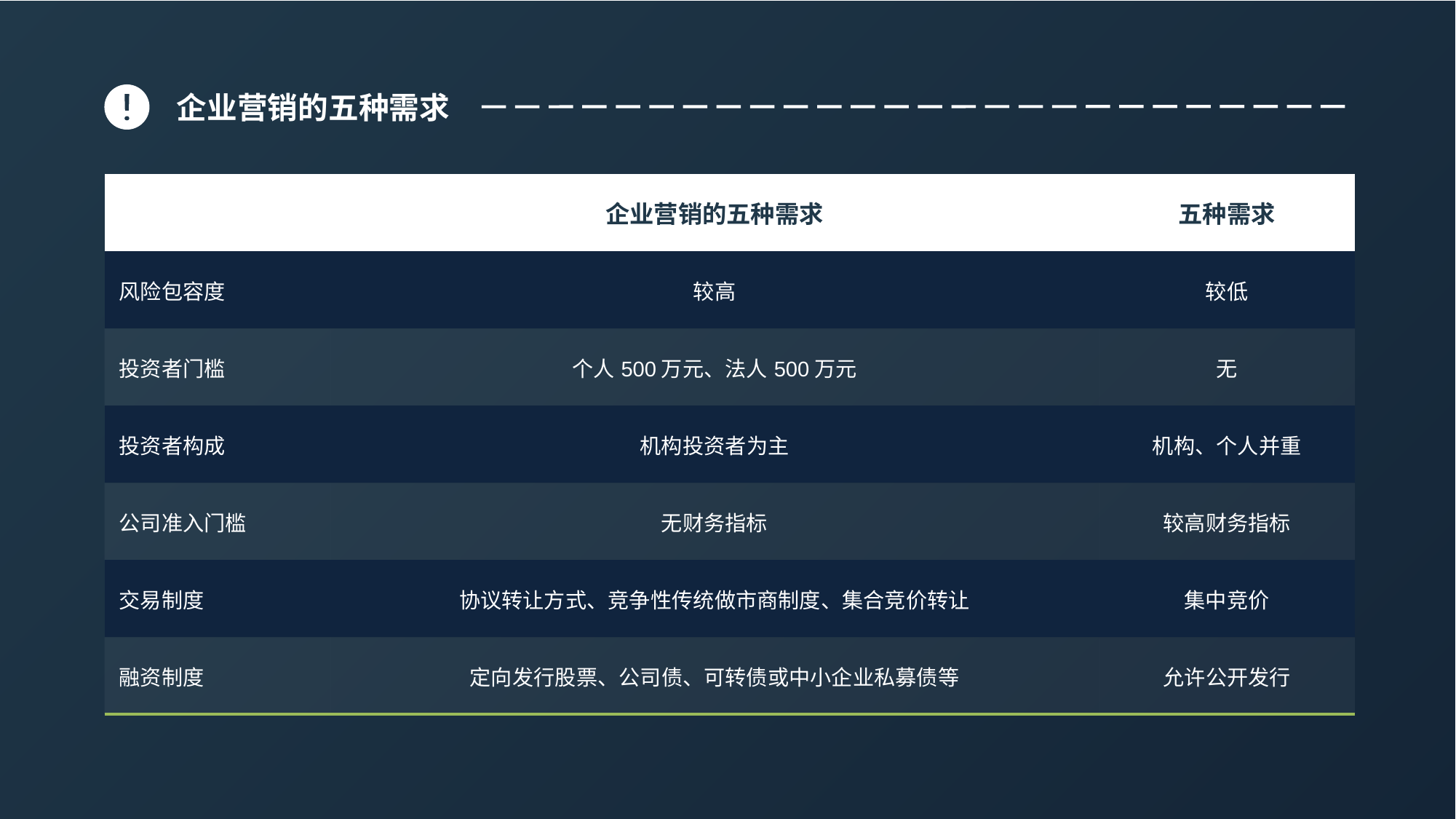

企业营销的五种需求

|  | 企业营销的五种需求 | 五种需求 |
| --- | --- | --- |
| 风险包容度 | 较高 | 较低 |
| 投资者门槛 | 个人500万元、法人500万元 | 无 |
| 投资者构成 | 机构投资者为主 | 机构、个人并重 |
| 公司准入门槛 | 无财务指标 | 较高财务指标 |
| 交易制度 | 协议转让方式、竞争性传统做市商制度、集合竞价转让 | 集中竞价 |
| 融资制度 | 定向发行股票、公司债、可转债或中小企业私募债等 | 允许公开发行 |